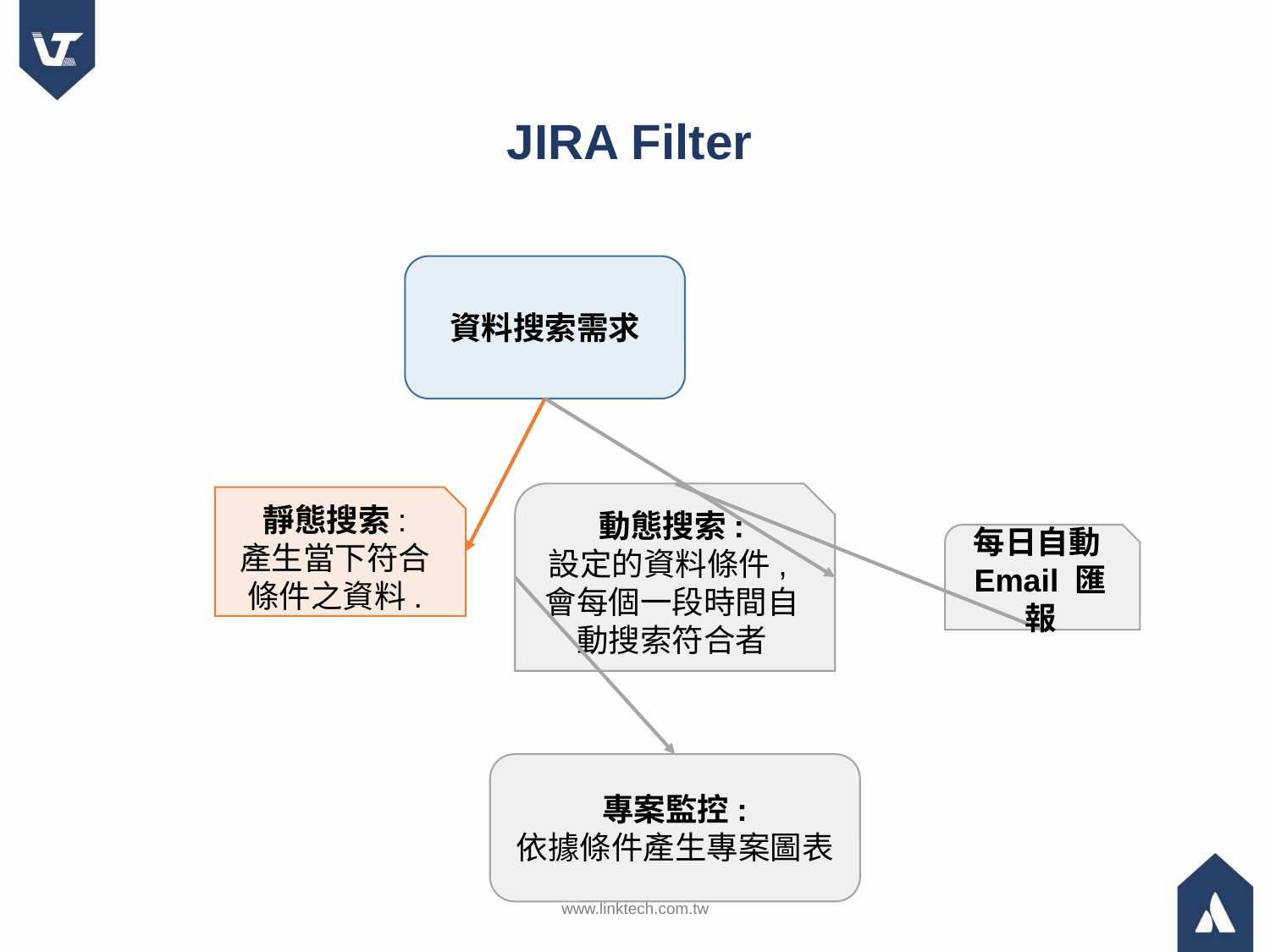

JIRA Filter
資料搜索需求
動態搜索:
設定的資料條件,會每個一段時間自動搜索符合者
靜態搜索:
產生當下符合條件之資料.
每日自動Email 匯報
專案監控:
依據條件產生專案圖表